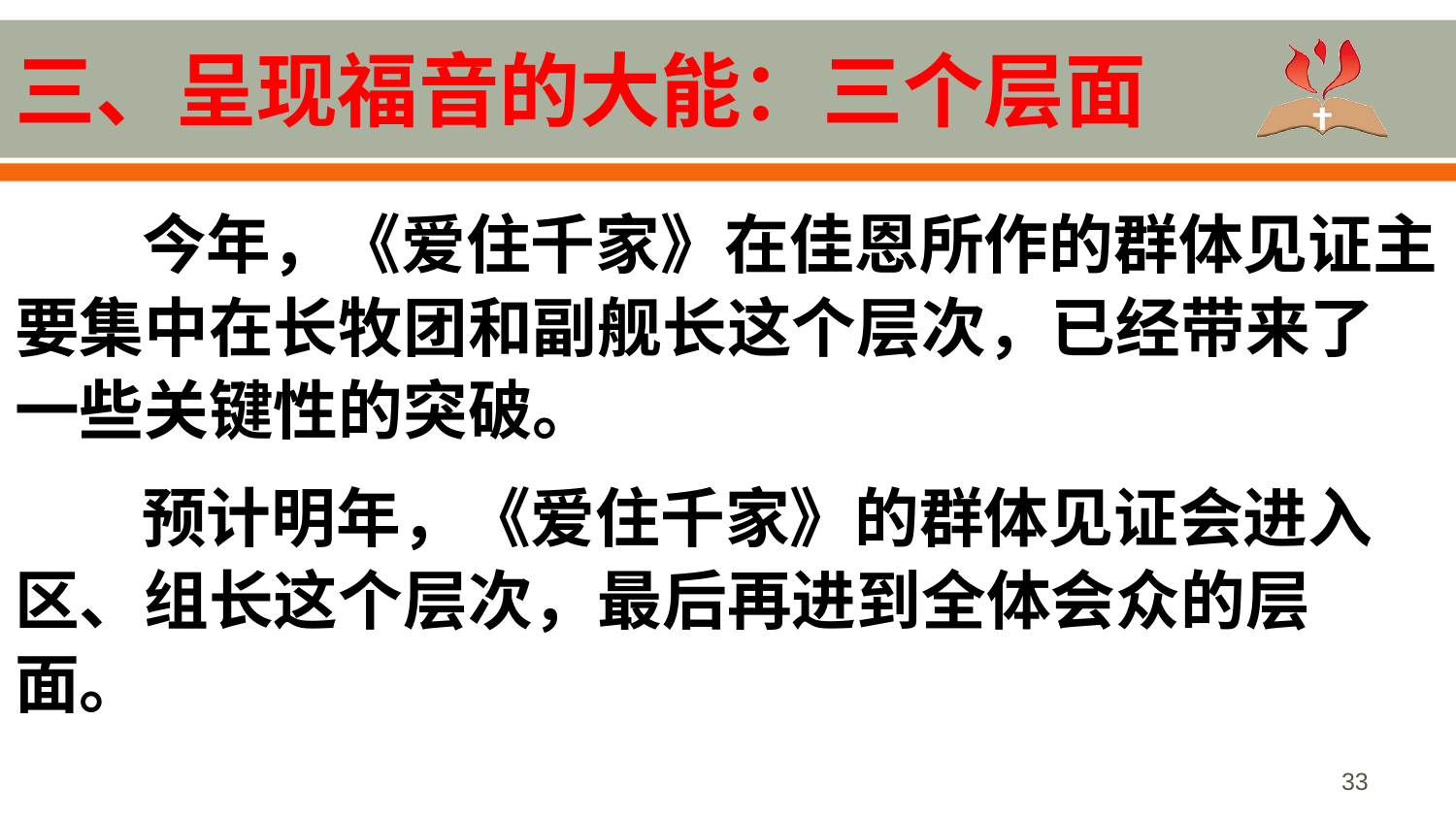

# 三、呈现福音的大能：三个层面
今年，《爱住千家》在佳恩所作的群体见证主要集中在长牧团和副舰长这个层次，已经带来了一些关键性的突破。
预计明年，《爱住千家》的群体见证会进入区、组长这个层次，最后再进到全体会众的层面。

33